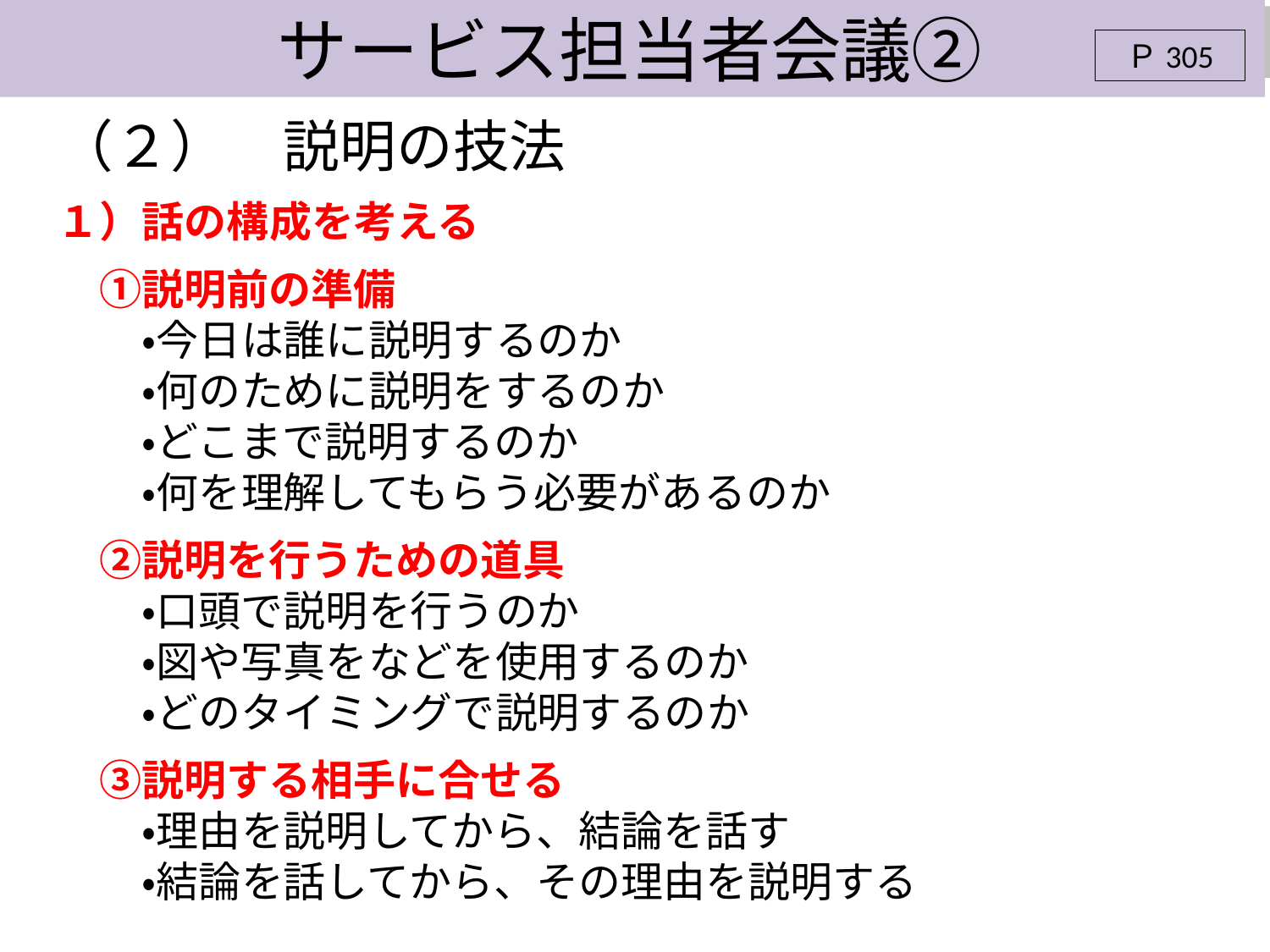

サービス担当者会議②
３－１サービス担当者会議②
Ｐ293
Ｐ305
（２）　説明の技法

１）話の構成を考える

　①説明前の準備
　　・今日は誰に説明するのか
　　・何のために説明をするのか
　　・どこまで説明するのか
　　・何を理解してもらう必要があるのか

　②説明を行うための道具
　　・口頭で説明を行うのか
　　・図や写真をなどを使用するのか
　　・どのタイミングで説明するのか

　③説明する相手に合せる
　　・理由を説明してから、結論を話す
　　・結論を話してから、その理由を説明する